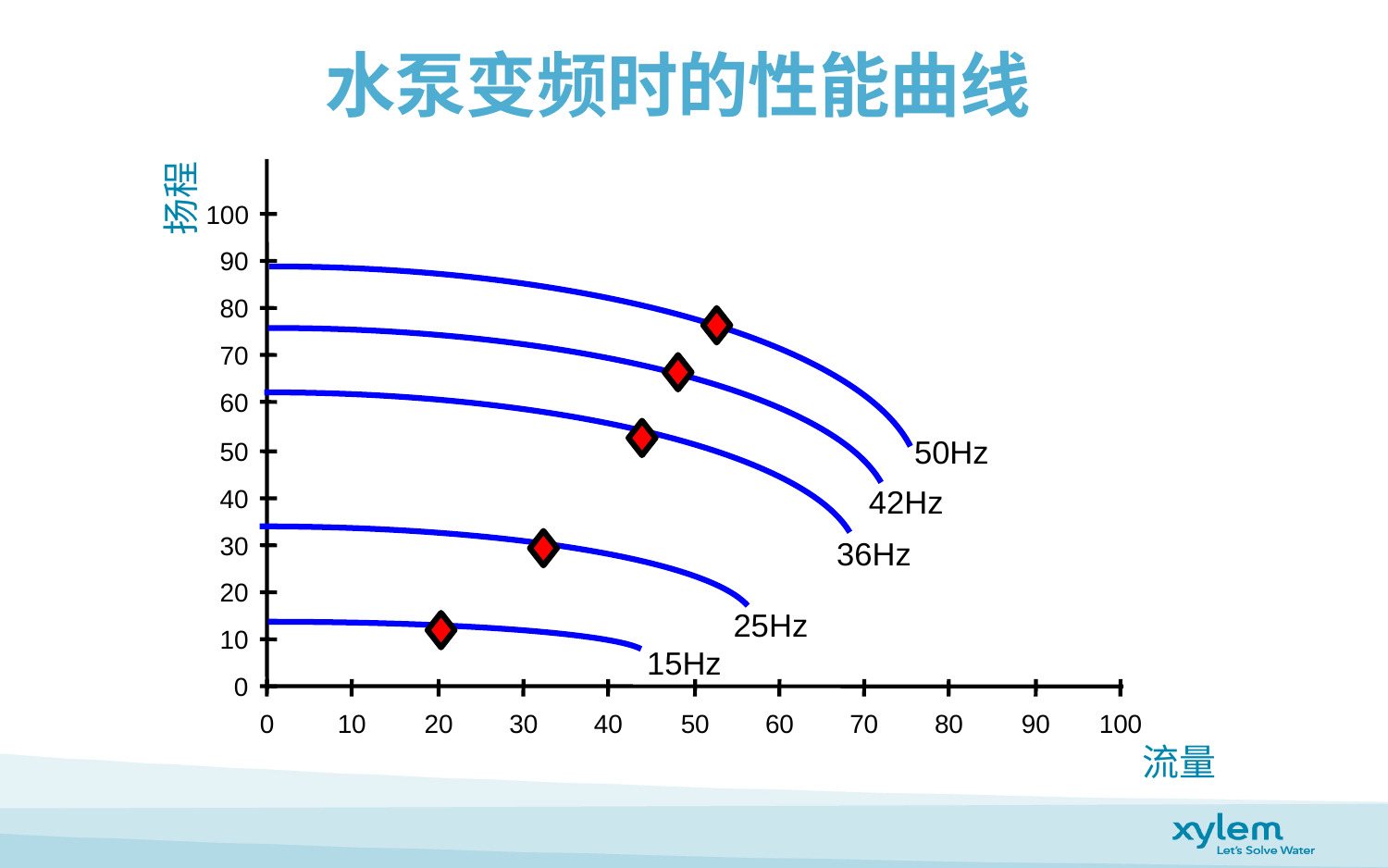

水泵变频时的性能曲线

扬程
100

90

80

70

60

50Hz

50

42Hz
40

36Hz

30

20
25Hz

10
15Hz

0

0
10
20
30
40
50
60
70
80
90
100
流量